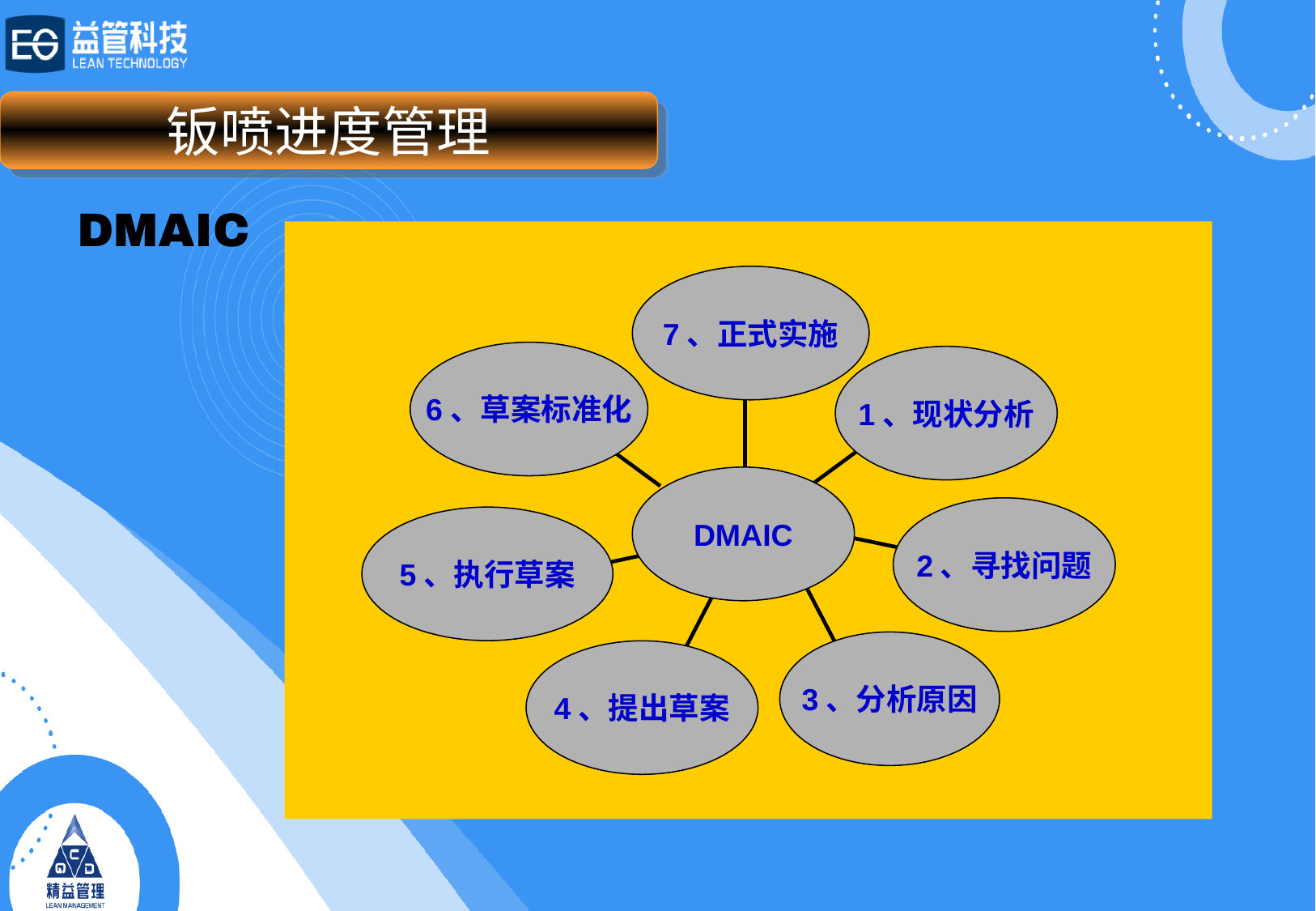

钣喷进度管理
DMAIC

7、正式实施
6、草案标准化
1、现状分析

DMAIC
2、寻找问题
5、执行草案

3、分析原因
4、提出草案